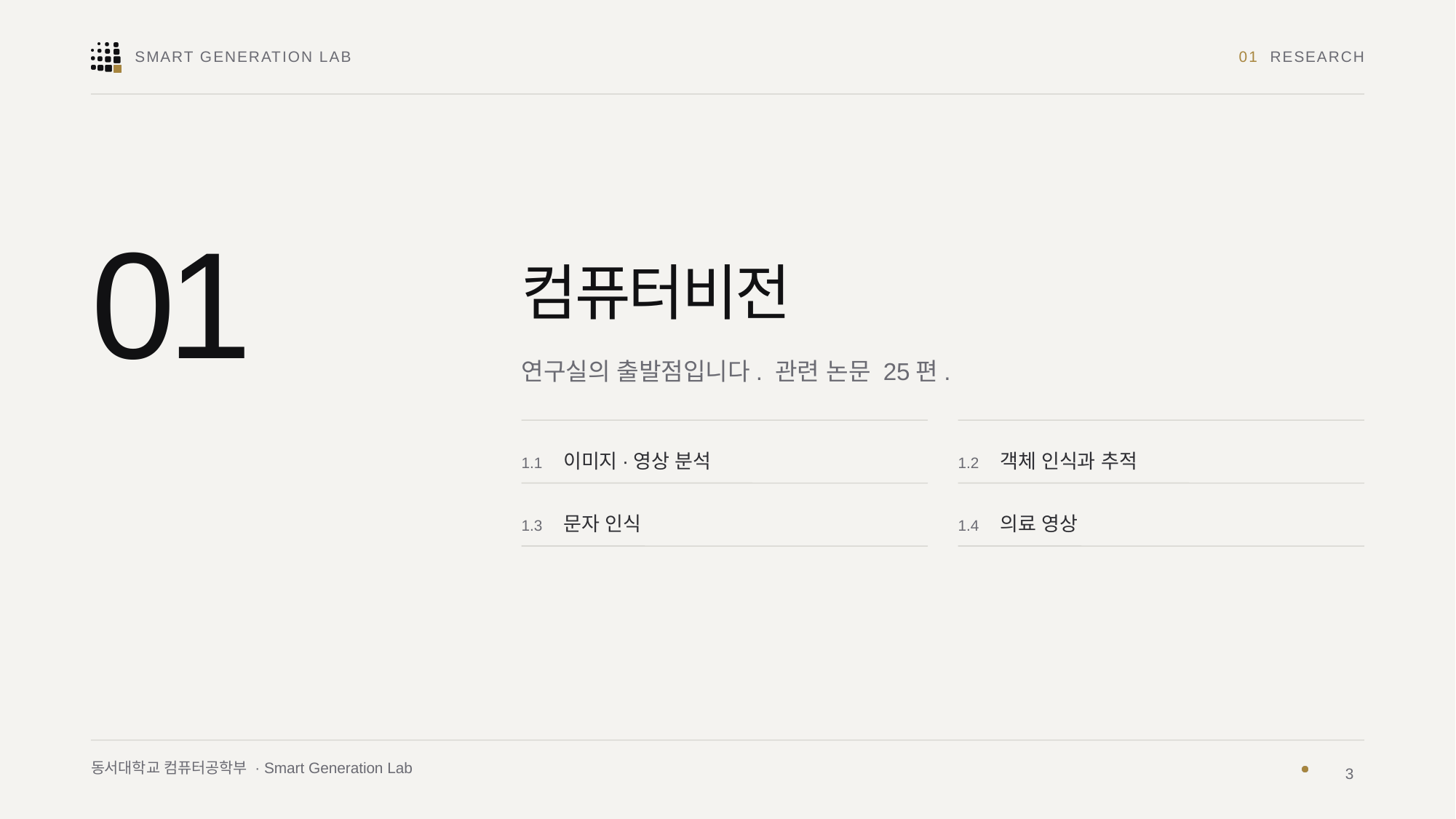

01  RESEARCH
01
컴퓨터비전
연구실의 출발점입니다. 관련 논문 25편.
1.1   이미지·영상 분석
1.2   객체 인식과 추적
1.3   문자 인식
1.4   의료 영상
3